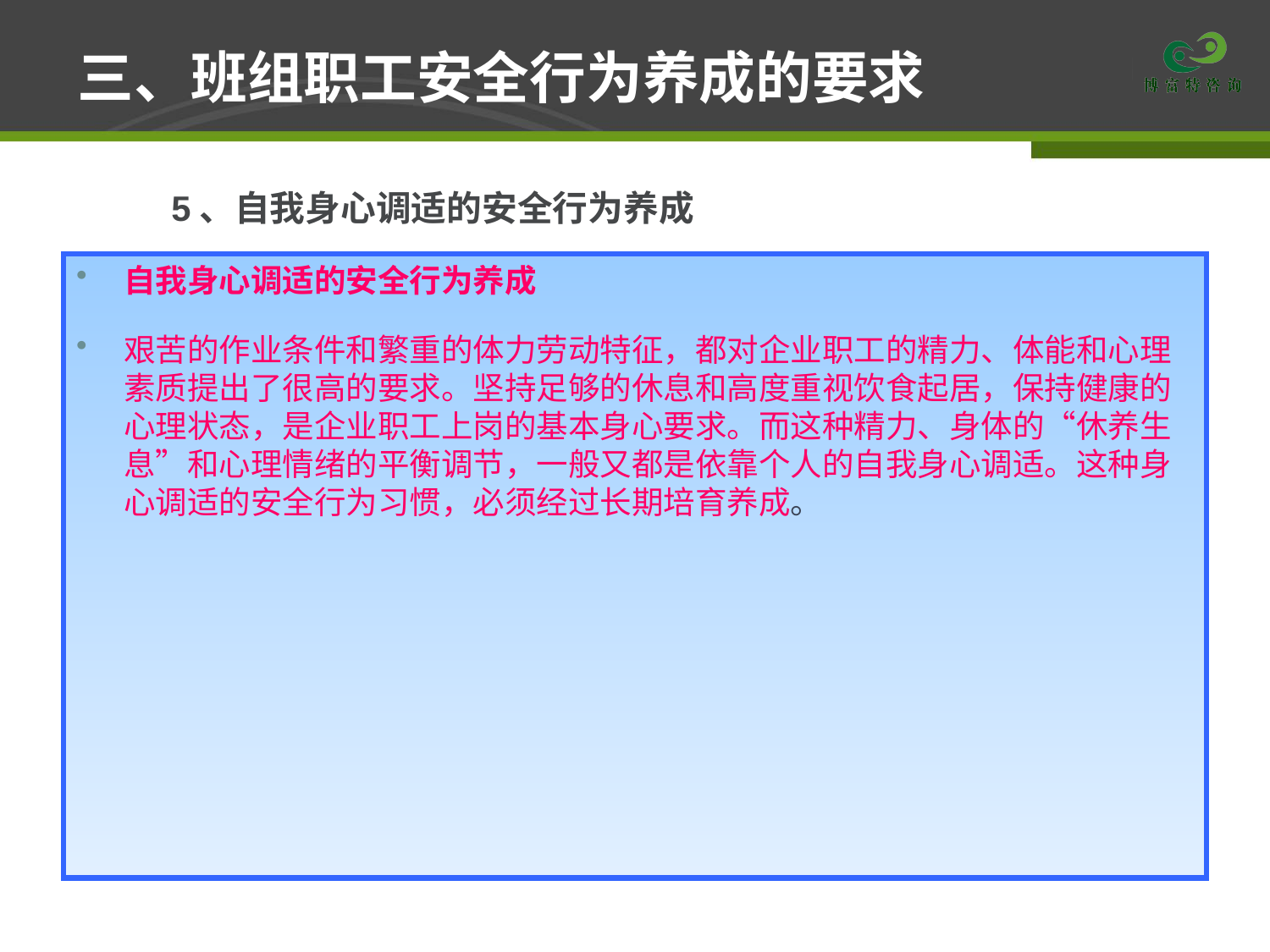

# 三、班组职工安全行为养成的要求
5、自我身心调适的安全行为养成
自我身心调适的安全行为养成
艰苦的作业条件和繁重的体力劳动特征，都对企业职工的精力、体能和心理素质提出了很高的要求。坚持足够的休息和高度重视饮食起居，保持健康的心理状态，是企业职工上岗的基本身心要求。而这种精力、身体的“休养生息”和心理情绪的平衡调节，一般又都是依靠个人的自我身心调适。这种身心调适的安全行为习惯，必须经过长期培育养成。
64